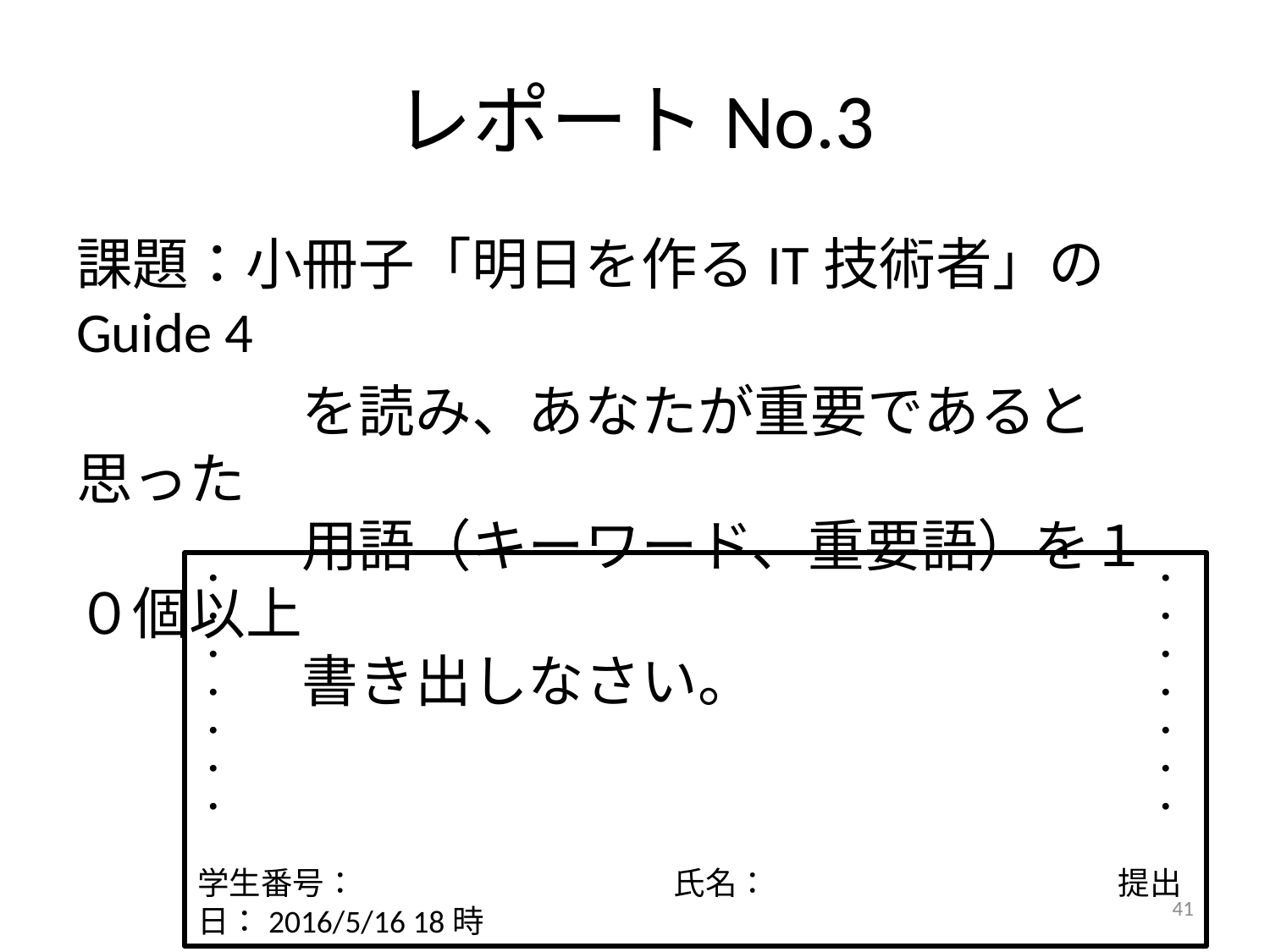

# レポートNo.3
課題：小冊子「明日を作るIT技術者」の Guide 4
　　　　を読み、あなたが重要であると思った
　　　　用語（キーワード、重要語）を１０個以上
　　　　書き出しなさい。
・							　　・
・							　　・
・							　　・
・							　　・
・							　　・
・							　　・
・							　　・

学生番号：　　　　　　　　　　氏名：　　　　　　　　　　　提出日：2016/5/16 18時
41